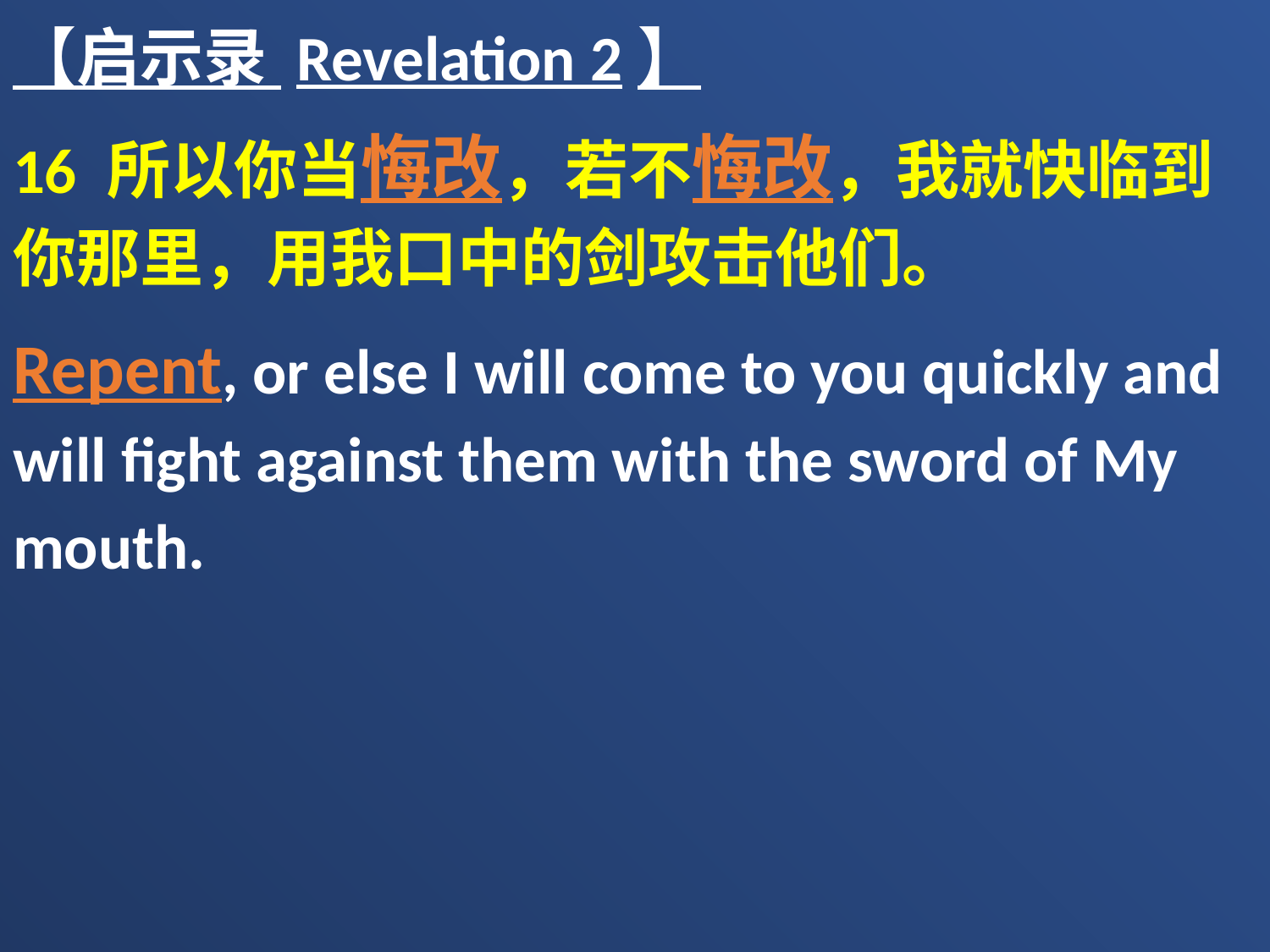

【启示录 Revelation 2】
16 所以你当悔改，若不悔改，我就快临到你那里，用我口中的剑攻击他们。
Repent, or else I will come to you quickly and will fight against them with the sword of My mouth.